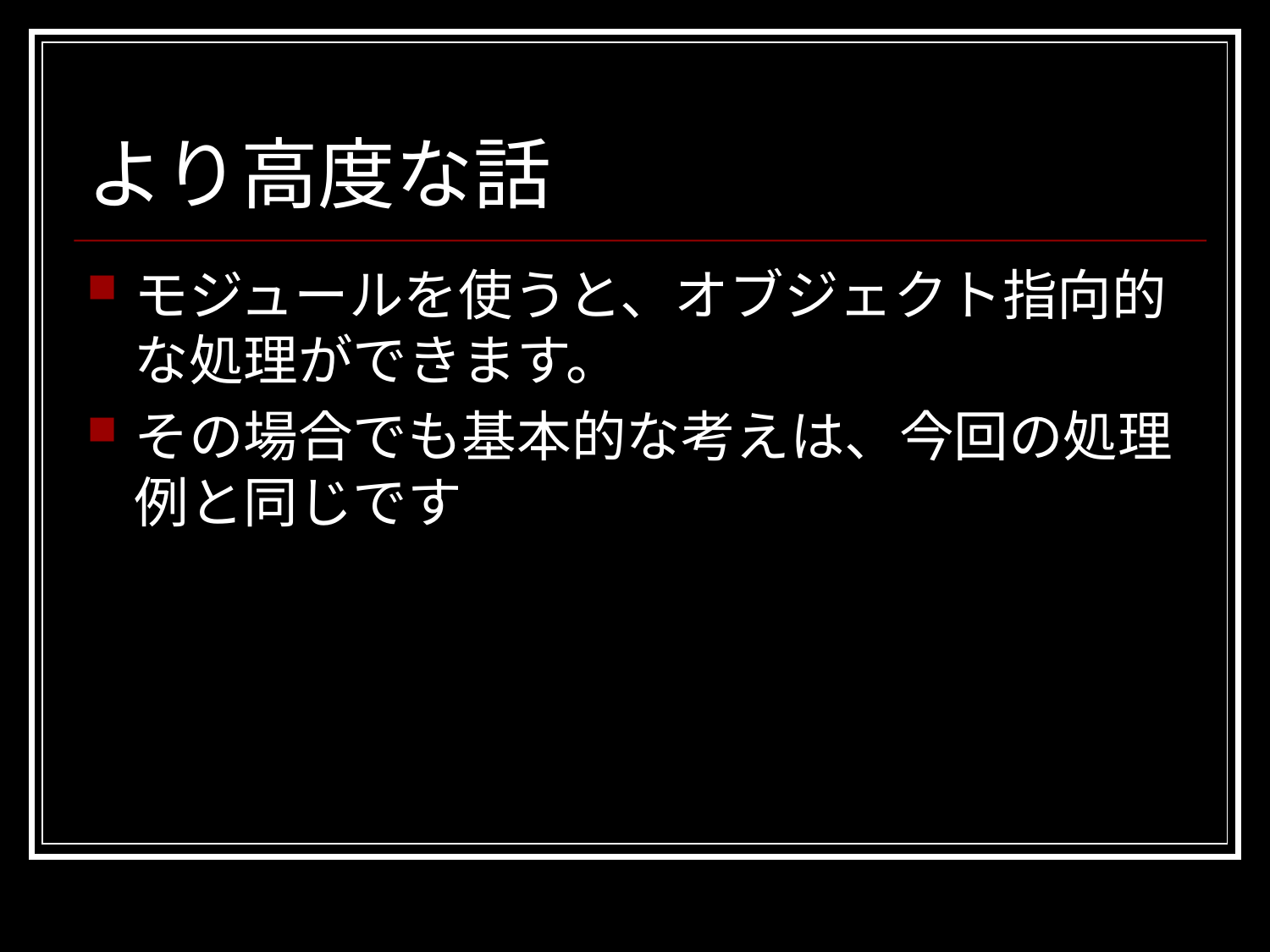

# より高度な話
モジュールを使うと、オブジェクト指向的な処理ができます。
その場合でも基本的な考えは、今回の処理例と同じです